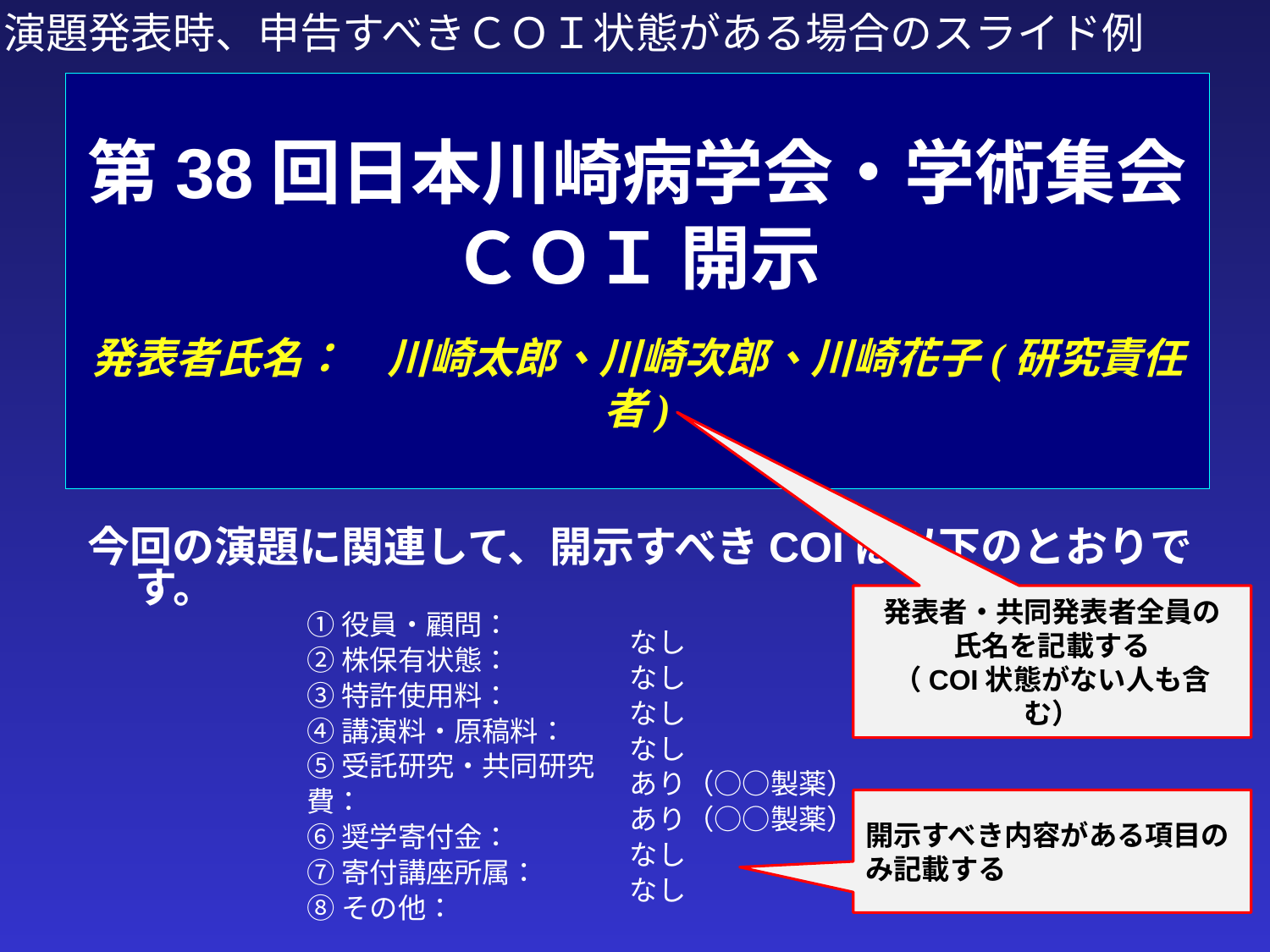

※演題発表時、申告すべきＣＯＩ状態がある場合のスライド例
# 第38回日本川崎病学会・学術集会 ＣＯＩ 開示 　 発表者氏名：　川崎太郎、川崎次郎、川崎花子(研究責任者)
今回の演題に関連して、開示すべきCOIは以下のとおりです。

発表者・共同発表者全員の
氏名を記載する
（COI状態がない人も含む）
なし
なし
なし
なし
あり（○○製薬）
あり（○○製薬）
なし
なし
①役員・顧問：
②株保有状態：
③特許使用料：
④講演料・原稿料：
⑤受託研究・共同研究費：
⑥奨学寄付金：
⑦寄付講座所属：
⑧その他：
開示すべき内容がある項目のみ記載する